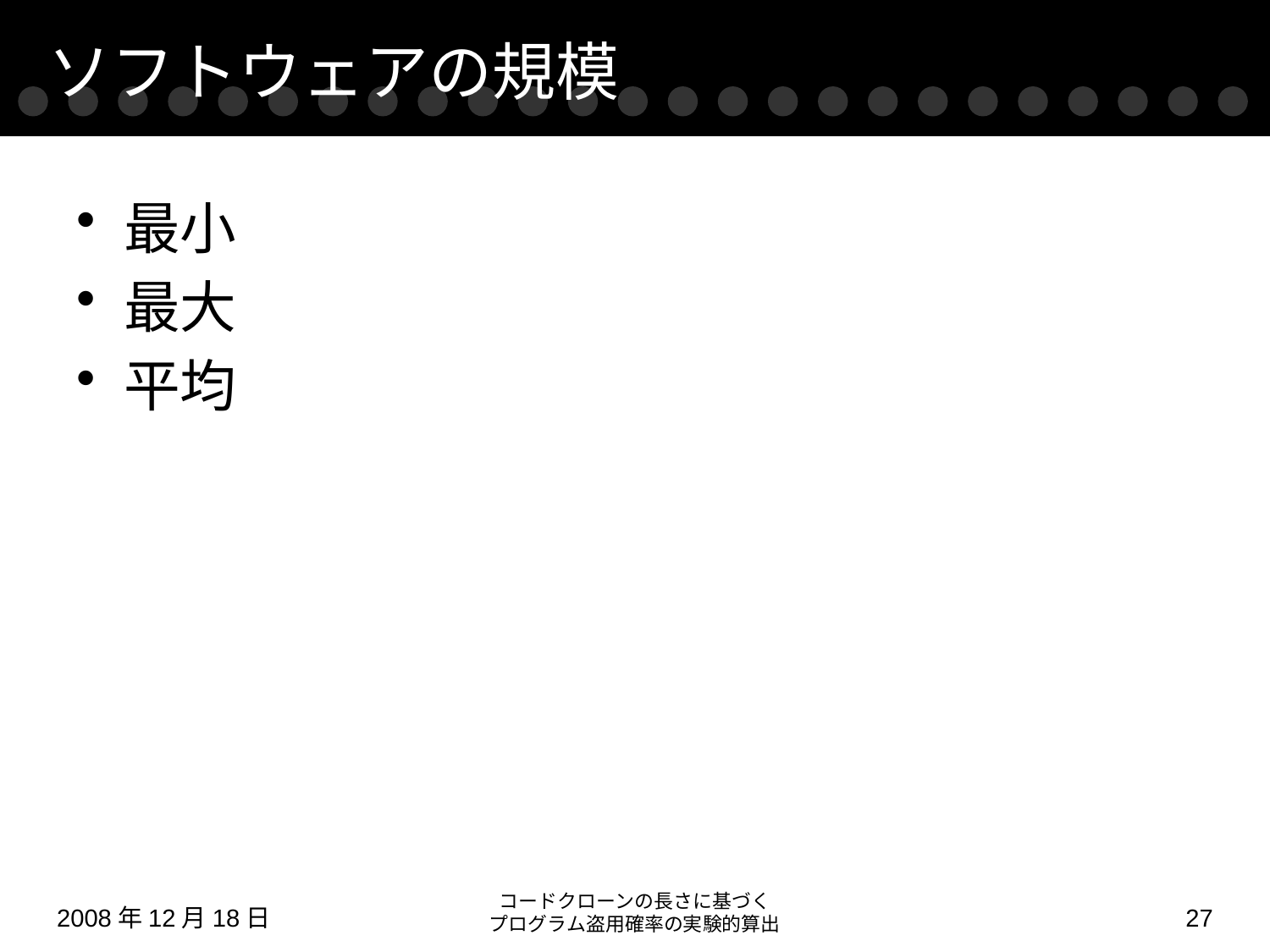

# ソフトウェアの規模
最小
最大
平均

コードクローンの長さに基づく
プログラム盗用確率の実験的算出
2008年12月18日
27